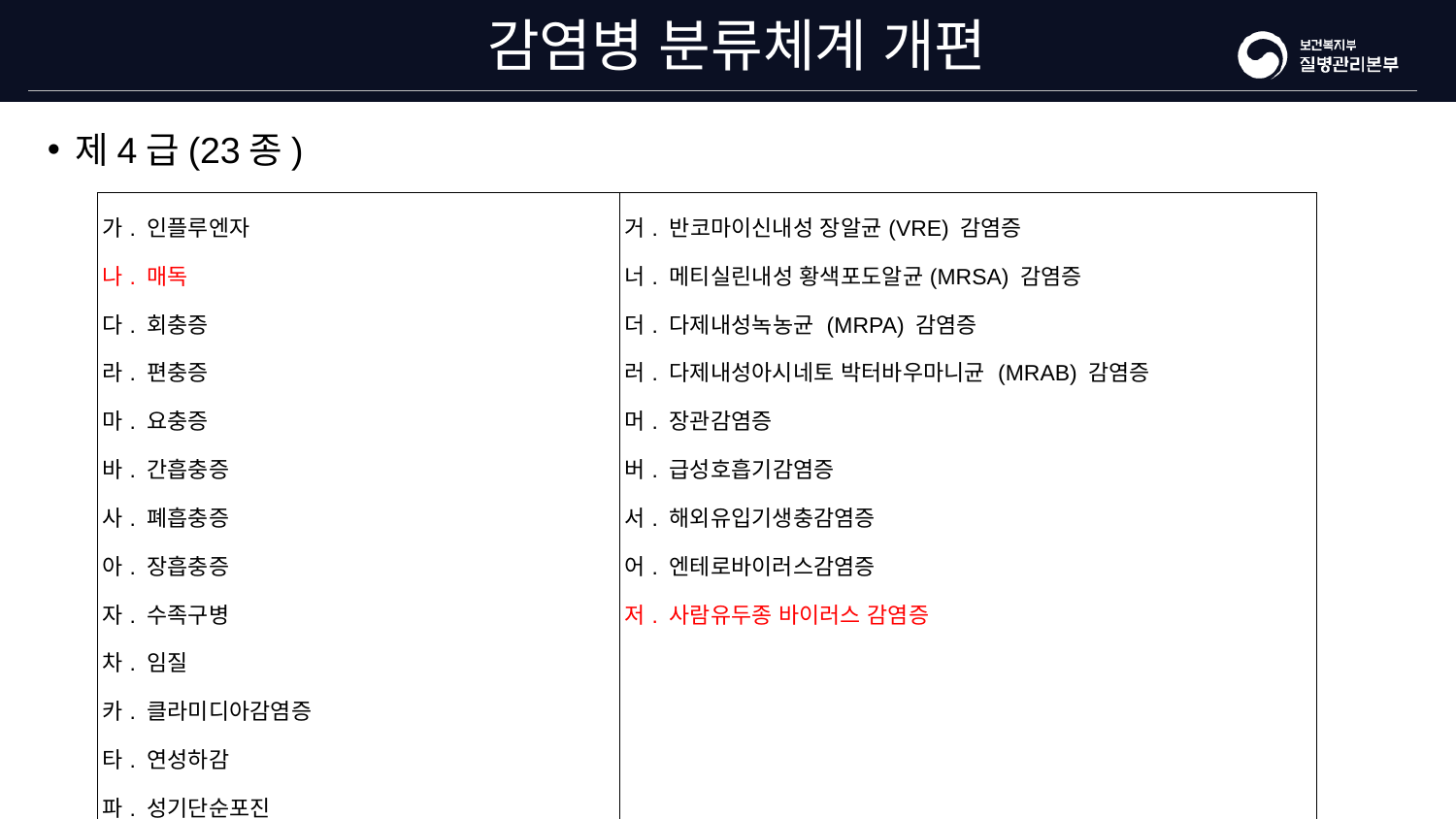

# 감염병 분류체계 개편
제4급(23종)
| 가. 인플루엔자 나. 매독 다. 회충증 라. 편충증 마. 요충증 바. 간흡충증 사. 폐흡충증 아. 장흡충증 자. 수족구병 차. 임질 카. 클라미디아감염증 타. 연성하감 파. 성기단순포진 하. 첨규콘딜롬 | 거. 반코마이신내성 장알균(VRE) 감염증 너. 메티실린내성 황색포도알균(MRSA) 감염증 더. 다제내성녹농균 (MRPA) 감염증 러. 다제내성아시네토 박터바우마니균 (MRAB) 감염증 머. 장관감염증 버. 급성호흡기감염증 서. 해외유입기생충감염증 어. 엔테로바이러스감염증 저. 사람유두종 바이러스 감염증 |
| --- | --- |